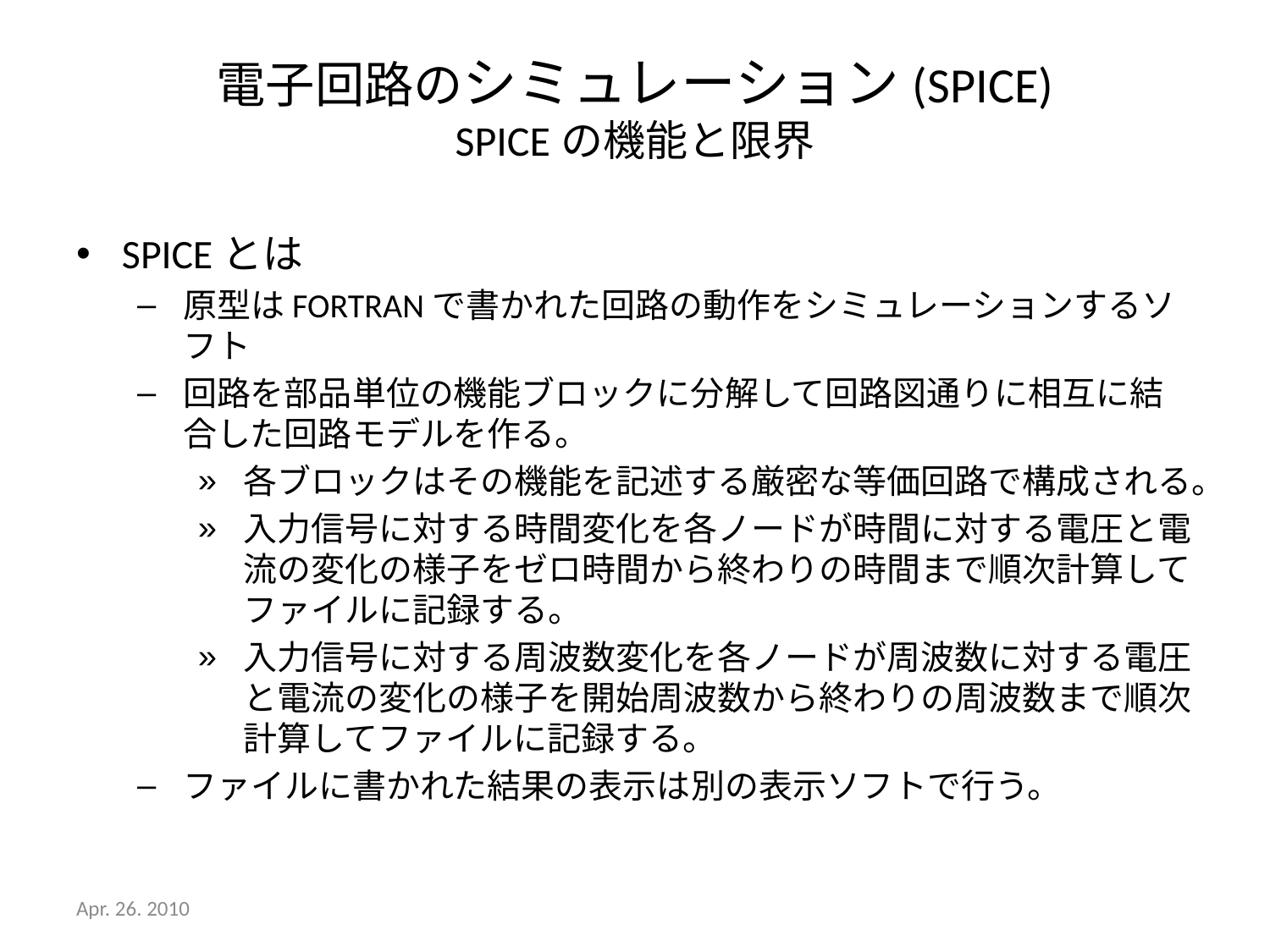

# 電子回路のシミュレーション(SPICE) SPICEの機能と限界
SPICEとは
原型はFORTRANで書かれた回路の動作をシミュレーションするソフト
回路を部品単位の機能ブロックに分解して回路図通りに相互に結合した回路モデルを作る。
各ブロックはその機能を記述する厳密な等価回路で構成される。
入力信号に対する時間変化を各ノードが時間に対する電圧と電流の変化の様子をゼロ時間から終わりの時間まで順次計算してファイルに記録する。
入力信号に対する周波数変化を各ノードが周波数に対する電圧と電流の変化の様子を開始周波数から終わりの周波数まで順次計算してファイルに記録する。
ファイルに書かれた結果の表示は別の表示ソフトで行う。

Apr. 26. 2010